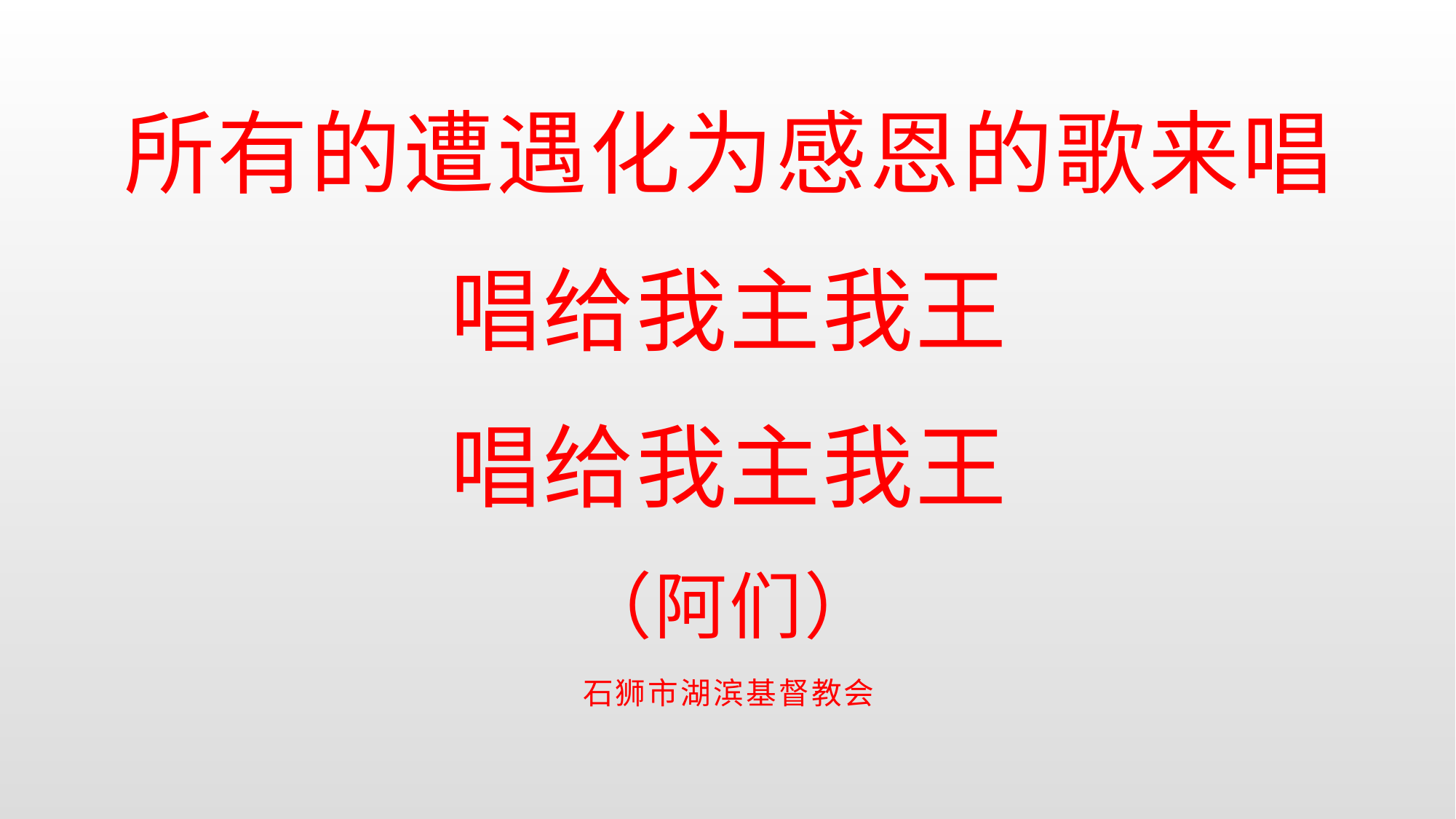

所有的遭遇化为感恩的歌来唱
唱给我主我王
唱给我主我王
（阿们）
石狮市湖滨基督教会